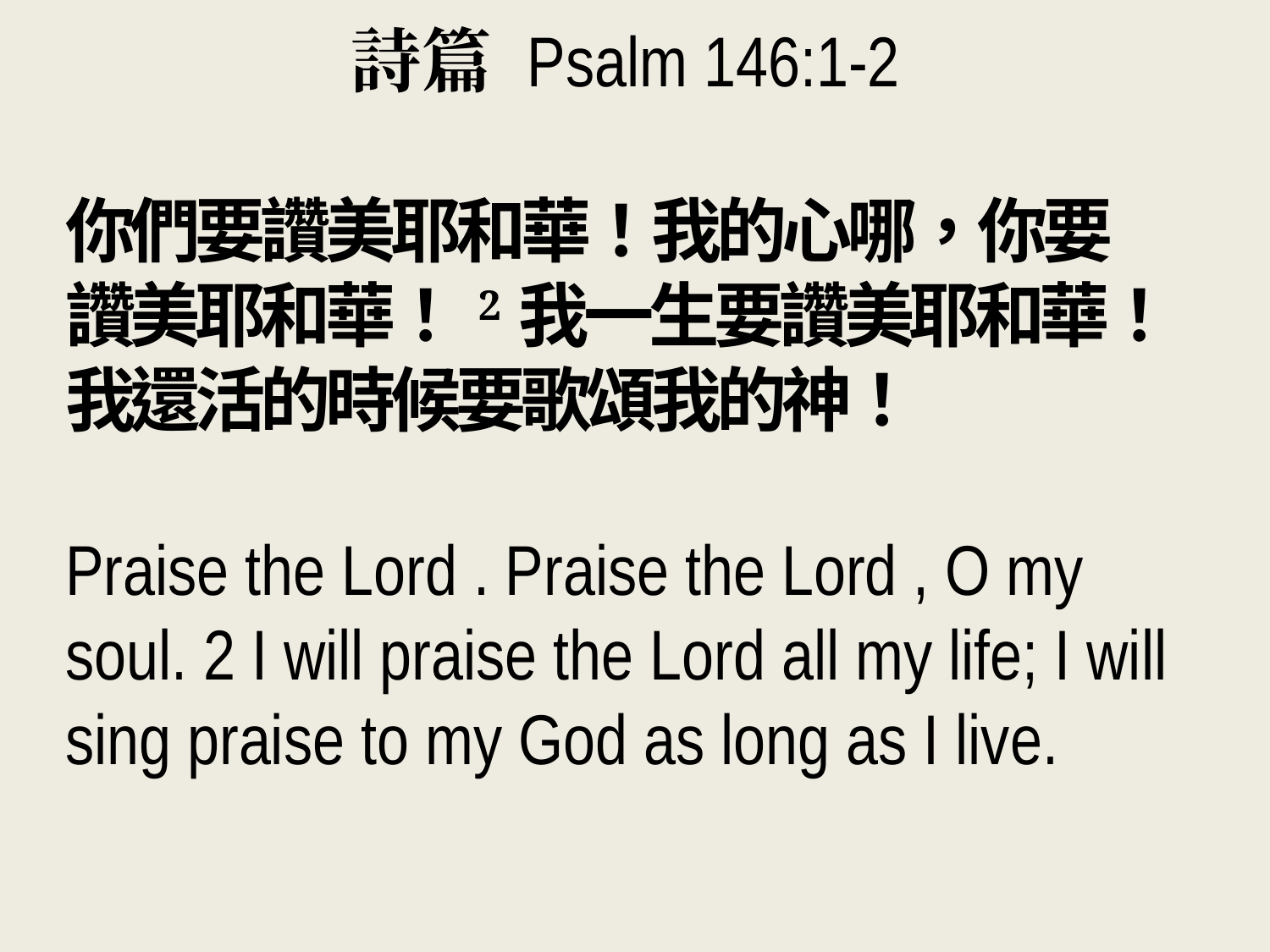

詩篇 Psalm 146:1-2
你們要讚美耶和華！我的心哪，你要 讚美耶和華！2我一生要讚美耶和華！
我還活的時候要歌頌我的神！
Praise the Lord . Praise the Lord , O my soul. 2 I will praise the Lord all my life; I will sing praise to my God as long as I live.